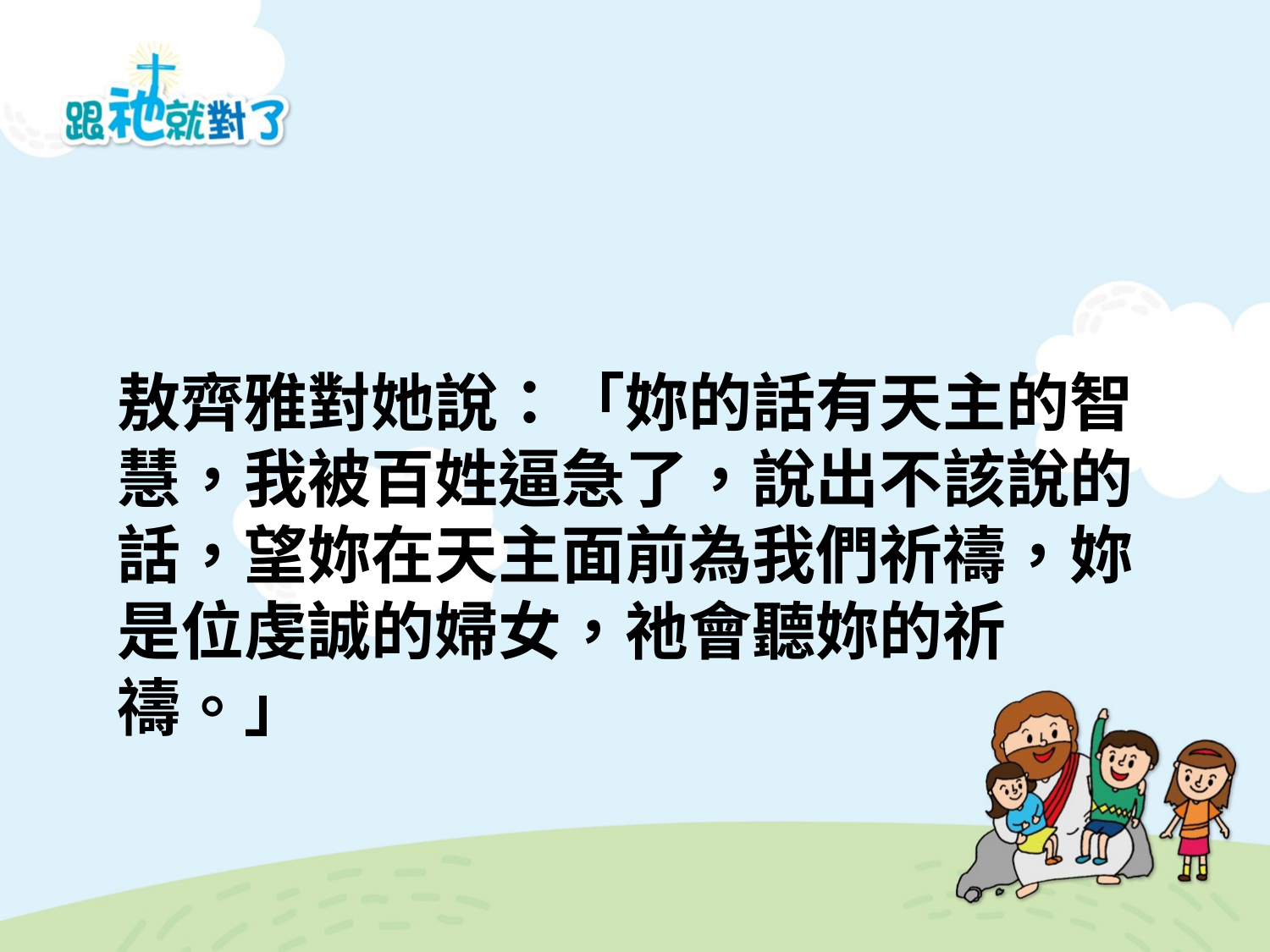

敖齊雅對她說：「妳的話有天主的智慧，我被百姓逼急了，說出不該說的話，望妳在天主面前為我們祈禱，妳是位虔誠的婦女，祂會聽妳的祈禱。」